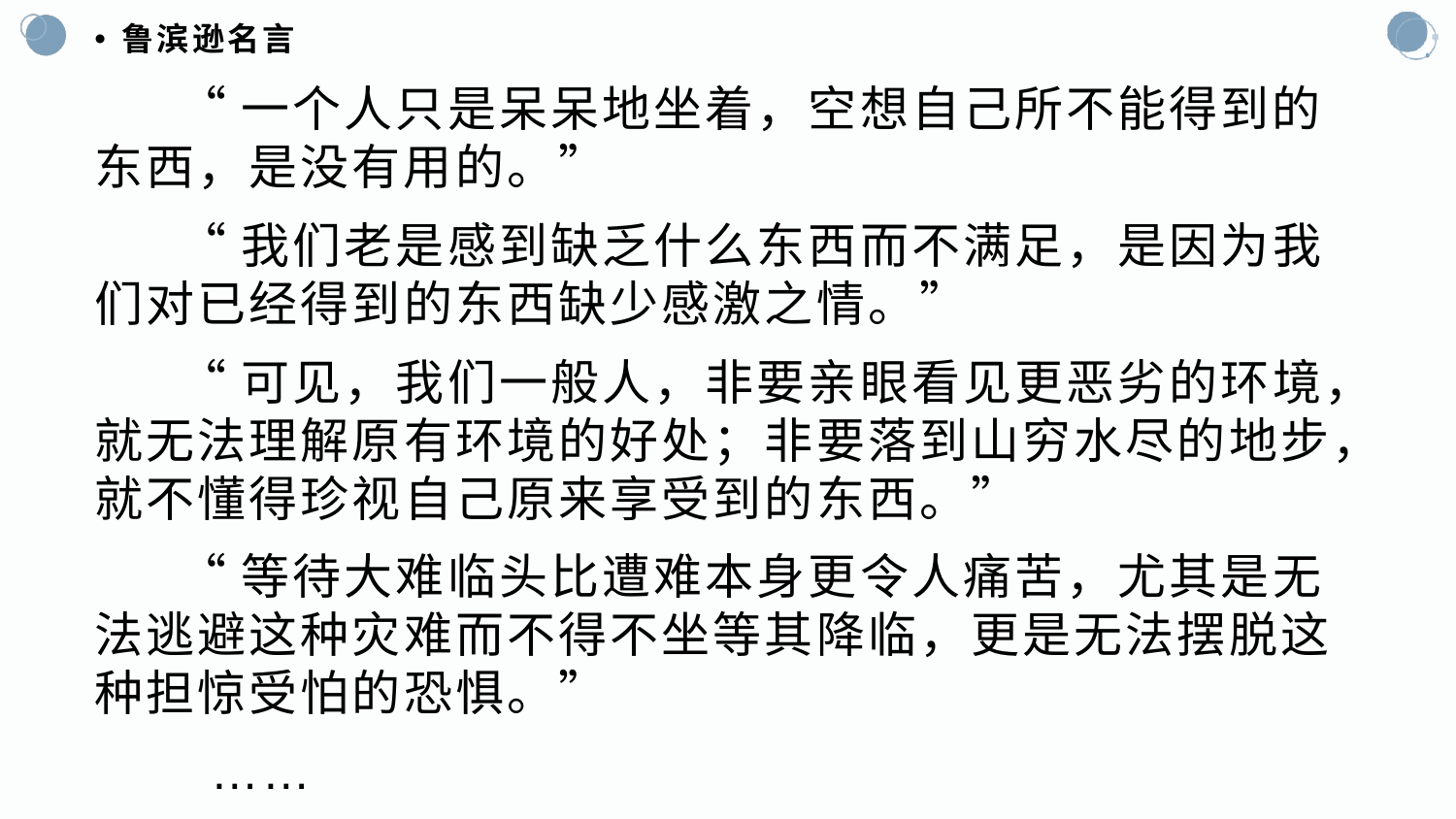

鲁滨逊名言
      “一个人只是呆呆地坐着，空想自己所不能得到的东西，是没有用的。”
      “我们老是感到缺乏什么东西而不满足，是因为我们对已经得到的东西缺少感激之情。”
      “可见，我们一般人，非要亲眼看见更恶劣的环境，就无法理解原有环境的好处；非要落到山穷水尽的地步，就不懂得珍视自己原来享受到的东西。”
      “等待大难临头比遭难本身更令人痛苦，尤其是无法逃避这种灾难而不得不坐等其降临，更是无法摆脱这种担惊受怕的恐惧。”
       ……